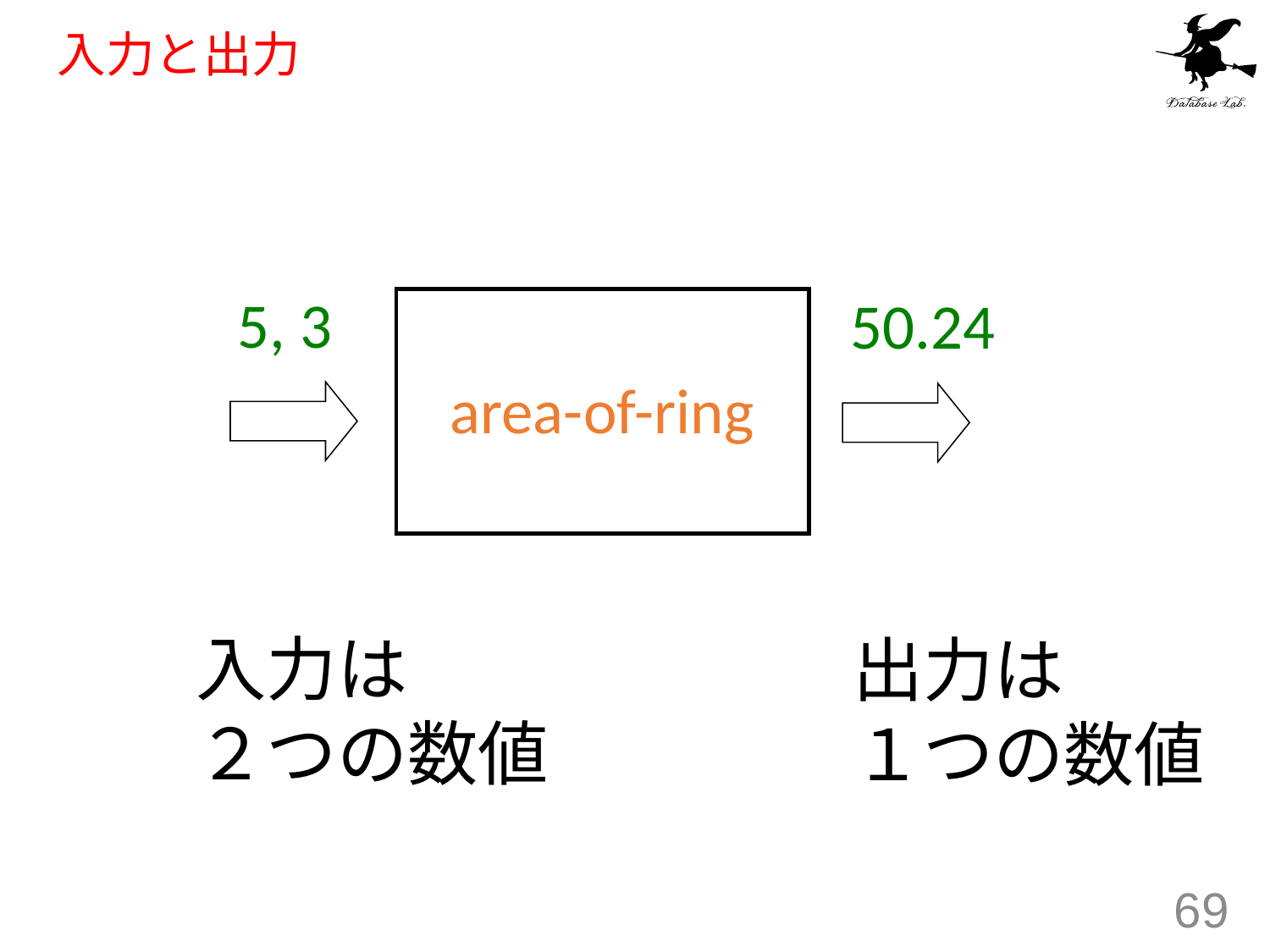

# 入力と出力
5, 3
50.24

area-of-ring

入力は
２つの数値
出力は
１つの数値
69